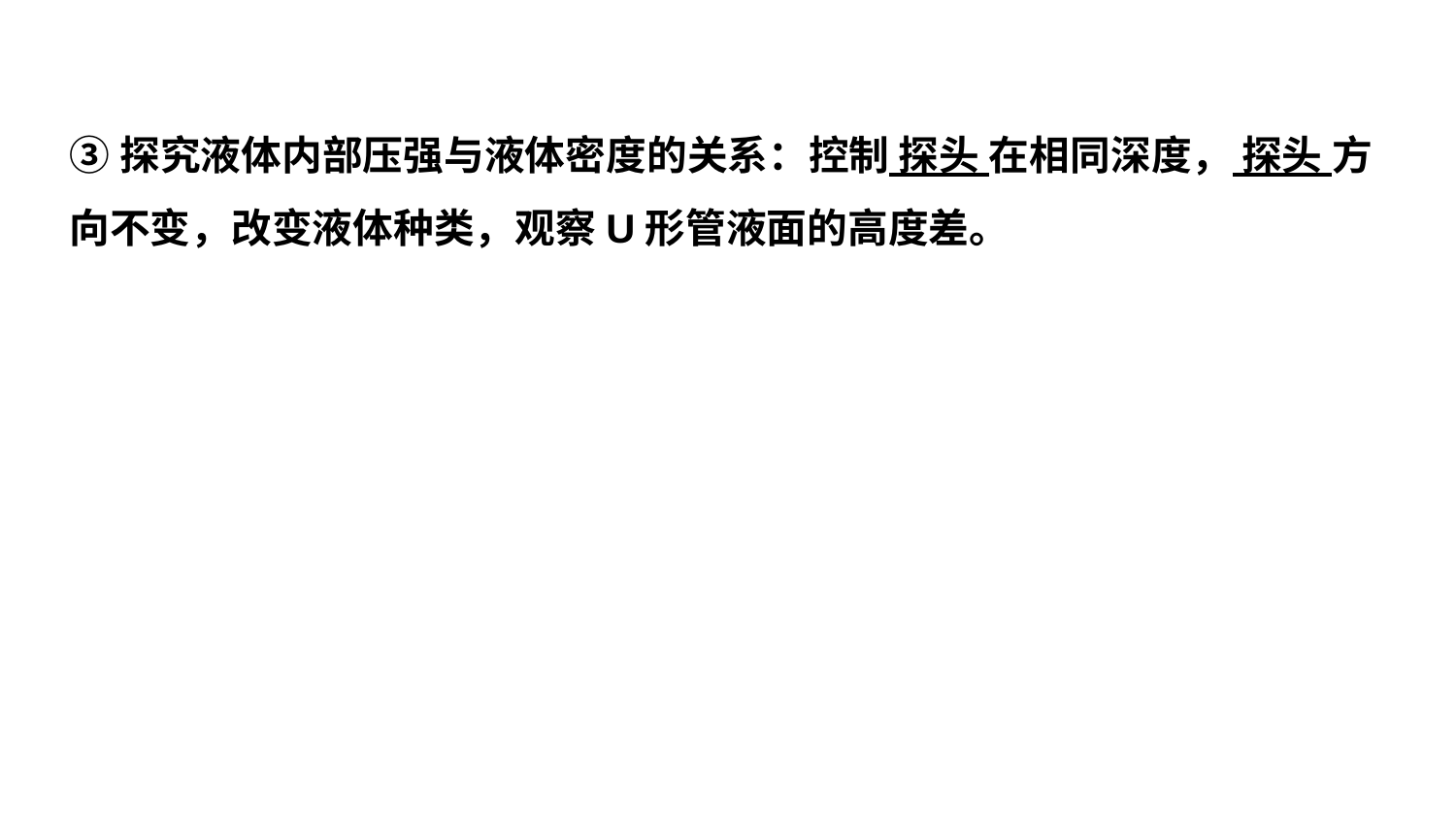

③探究液体内部压强与液体密度的关系：控制 探头 在相同深度， 探头 方向不变，改变液体种类，观察U形管液面的高度差。